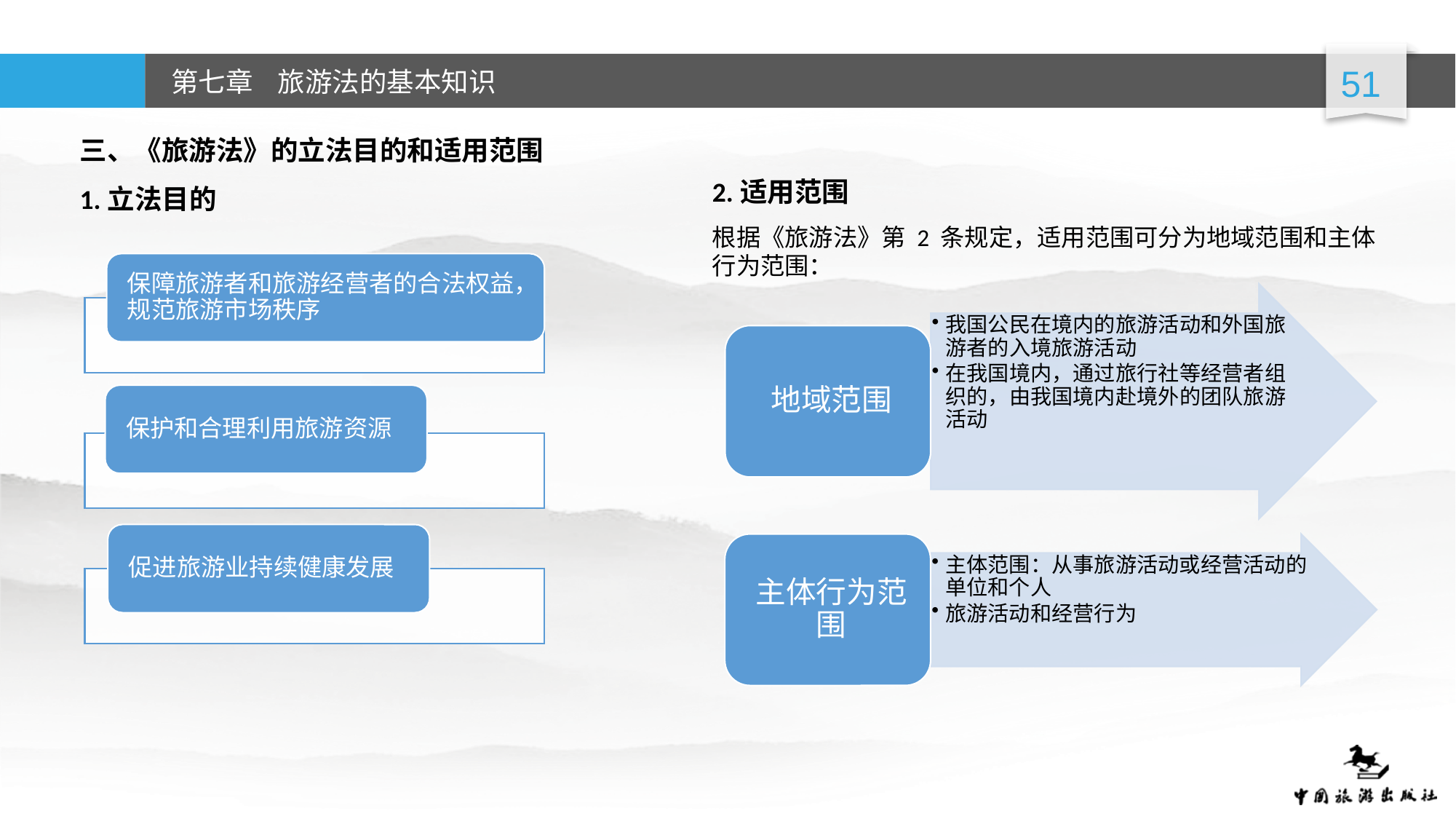

三、《旅游法》的立法目的和适用范围
1.立法目的

2.适用范围
根据《旅游法》第 2 条规定，适用范围可分为地域范围和主体行为范围：
保障旅游者和旅游经营者的合法权益，规范旅游市场秩序
保护和合理利用旅游资源
促进旅游业持续健康发展
我国公民在境内的旅游活动和外国旅游者的入境旅游活动
在我国境内，通过旅行社等经营者组织的，由我国境内赴境外的团队旅游活动
地域范围
主体范围：从事旅游活动或经营活动的单位和个人
旅游活动和经营行为
主体行为范围